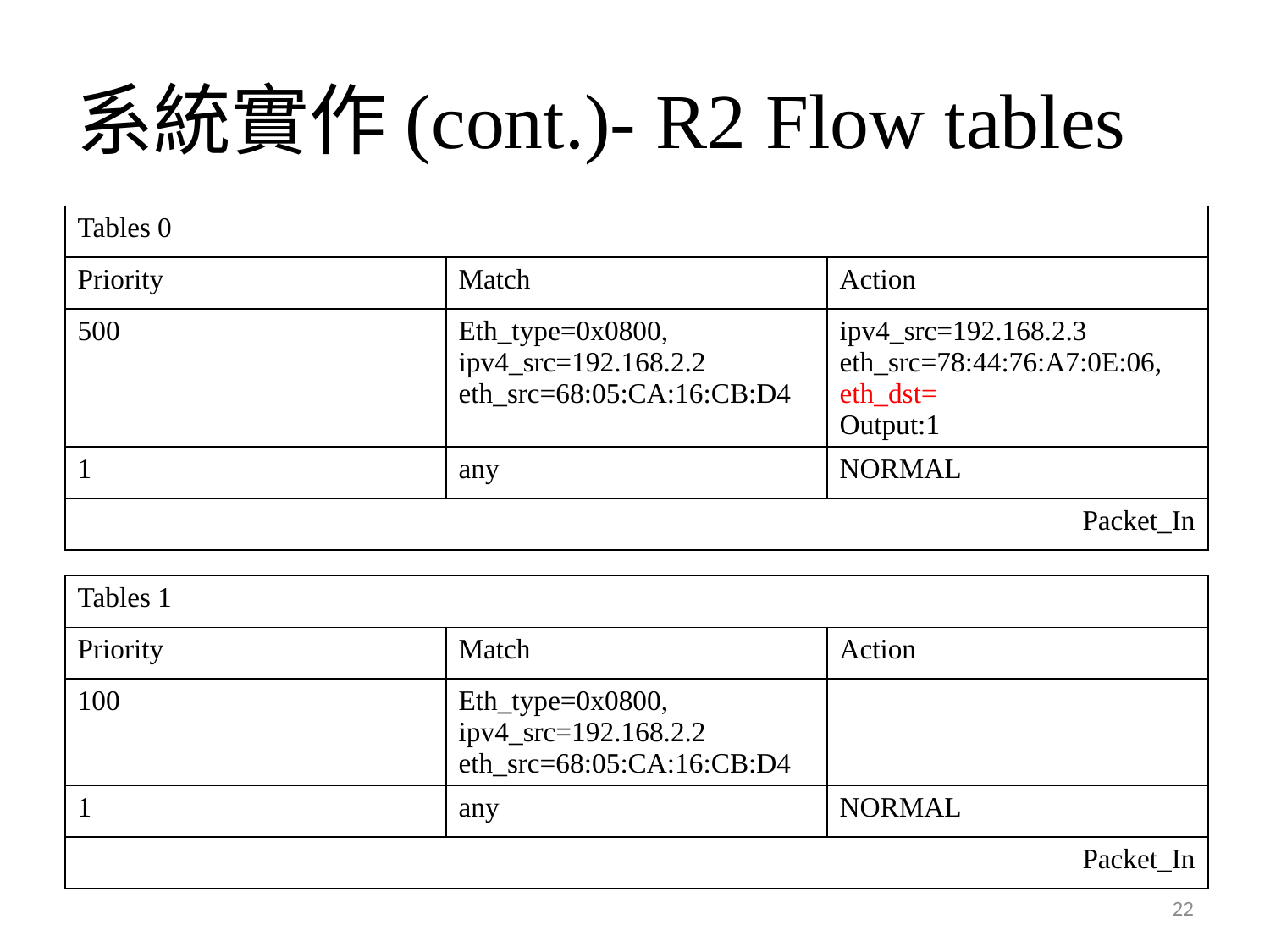

# 系統實作(cont.)- R2 Flow tables
| Tables 0 |  |  |
| --- | --- | --- |
| Priority | Match | Action |
| 500 | Eth\_type=0x0800, ipv4\_src=192.168.2.2 eth\_src=68:05:CA:16:CB:D4 | ipv4\_src=192.168.2.3 eth\_src=78:44:76:A7:0E:06, eth\_dst= Output:1 |
| 1 | any | NORMAL |
| Packet\_In |  |  |
| Tables 1 |  |  |
| --- | --- | --- |
| Priority | Match | Action |
| 100 | Eth\_type=0x0800, ipv4\_src=192.168.2.2 eth\_src=68:05:CA:16:CB:D4 |  |
| 1 | any | NORMAL |
| Packet\_In |  |  |
22